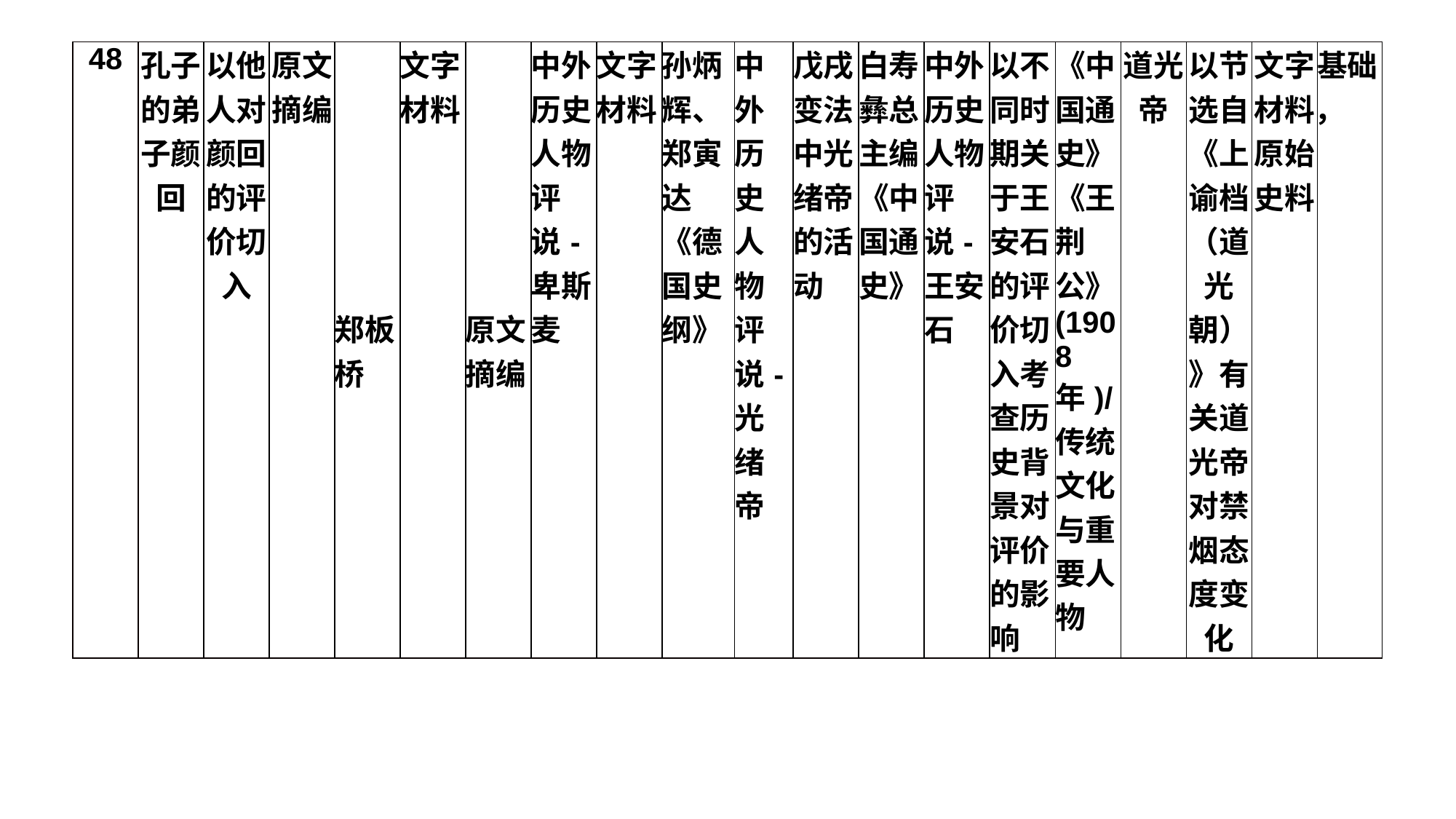

| 48 | 孔子的弟子颜回 | 以他人对颜回的评价切入 | 原文摘编 | 郑板桥 | 文字材料 | 原文摘编 | 中外历史人物评说-卑斯麦 | 文字材料 | 孙炳辉、郑寅达《德国史纲》 | 中外历史人物评说-光绪帝 | 戊戌变法中光绪帝的活动 | 白寿彝总主编《中国通史》 | 中外历史人物评说-王安石 | 以不同时期关于王安石的评价切入考查历史背景对评价的影响 | 《中国通史》《王荆公》(1908年)/传统文化与重要人物 | 道光帝 | 以节选自《上谕档（道光朝）》有关道光帝对禁烟态度变化 | 文字材料，原始史料 | 基础 |
| --- | --- | --- | --- | --- | --- | --- | --- | --- | --- | --- | --- | --- | --- | --- | --- | --- | --- | --- | --- |